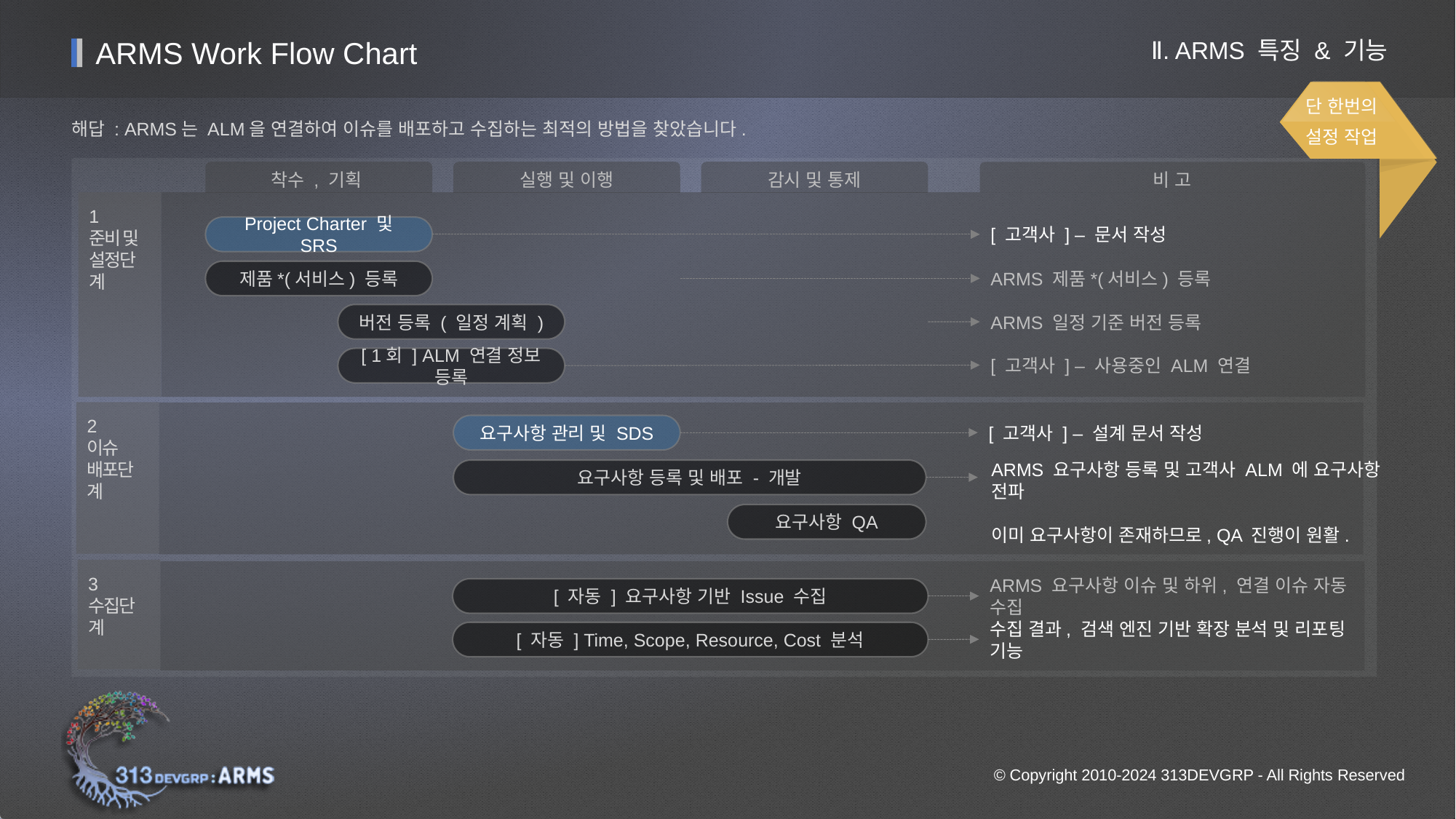

ARMS Work Flow Chart
Ⅱ. ARMS 특징 & 기능

단 한번의
설정 작업
해답 : ARMS는 ALM을 연결하여 이슈를 배포하고 수집하는 최적의 방법을 찾았습니다.

착수 , 기획
실행 및 이행
감시 및 통제
비 고
1
준비 및
설정단계

Project Charter 및 SRS
[ 고객사 ] – 문서 작성
제품*(서비스) 등록
ARMS 제품*(서비스) 등록
버전 등록 ( 일정 계획 )
ARMS 일정 기준 버전 등록
[ 고객사 ] – 사용중인 ALM 연결
[ 1회 ] ALM 연결 정보 등록
2
이슈 배포단계

요구사항 관리 및 SDS
[ 고객사 ] – 설계 문서 작성
요구사항 등록 및 배포 - 개발
ARMS 요구사항 등록 및 고객사 ALM 에 요구사항 전파

이미 요구사항이 존재하므로, QA 진행이 원활.
요구사항 QA
3
수집단계

[ 자동 ] 요구사항 기반 Issue 수집
ARMS 요구사항 이슈 및 하위, 연결 이슈 자동 수집
수집 결과, 검색 엔진 기반 확장 분석 및 리포팅 기능
[ 자동 ] Time, Scope, Resource, Cost 분석